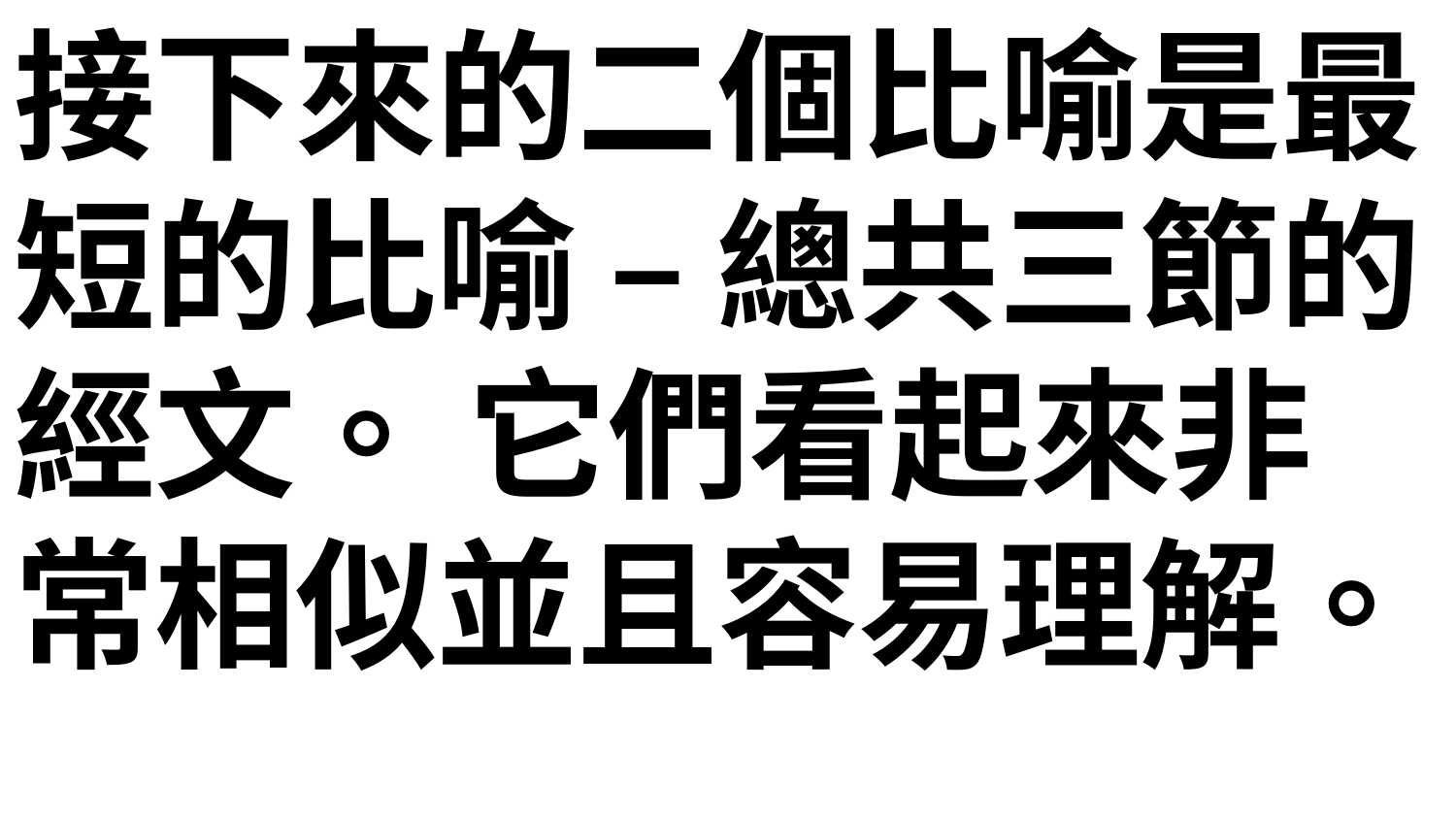

接下來的二個比喻是最短的比喻 – 總共三節的經文。 它們看起來非常相似並且容易理解。